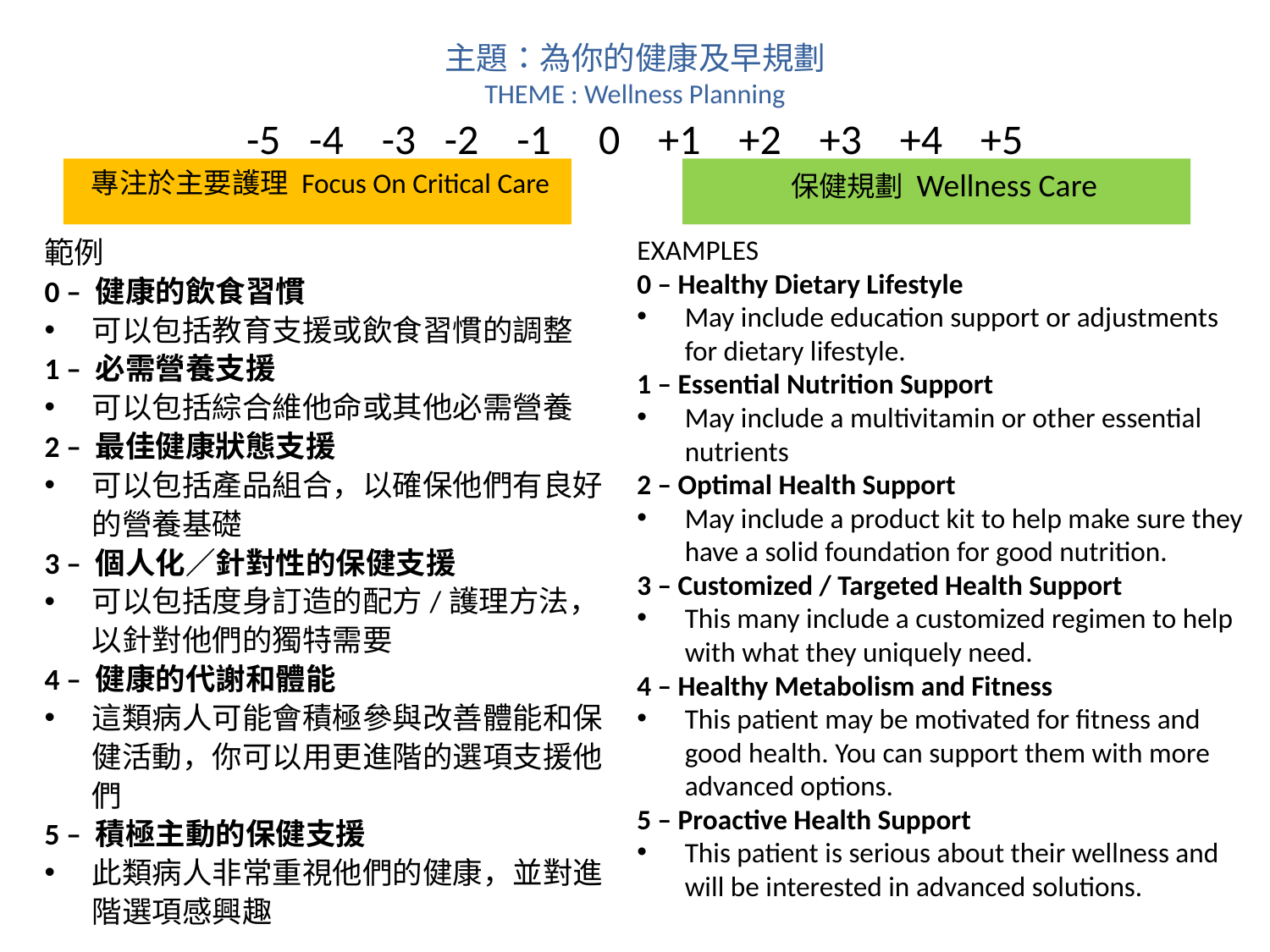

# 主題：為你的健康及早規劃 THEME : Wellness Planning
-5   -4    -3   -2    -1     0    +1    +2    +3    +4    +5
專注於主要護理 Focus On Critical Care
保健規劃 Wellness Care
範例
0 – 健康的飲食習慣
可以包括教育支援或飲食習慣的調整
1 – 必需營養支援
可以包括綜合維他命或其他必需營養
2 – 最佳健康狀態支援
可以包括產品組合，以確保他們有良好的營養基礎
3 – 個人化／針對性的保健支援
可以包括度身訂造的配方/護理方法，以針對他們的獨特需要
4 – 健康的代謝和體能
這類病人可能會積極參與改善體能和保健活動，你可以用更進階的選項支援他們
5 – 積極主動的保健支援
此類病人非常重視他們的健康，並對進階選項感興趣
EXAMPLES
0 – Healthy Dietary Lifestyle
May include education support or adjustments for dietary lifestyle.
1 – Essential Nutrition Support
May include a multivitamin or other essential nutrients
2 – Optimal Health Support
May include a product kit to help make sure they have a solid foundation for good nutrition.
3 – Customized / Targeted Health Support
This many include a customized regimen to help with what they uniquely need.
4 – Healthy Metabolism and Fitness
This patient may be motivated for fitness and good health. You can support them with more advanced options.
5 – Proactive Health Support
This patient is serious about their wellness and will be interested in advanced solutions.